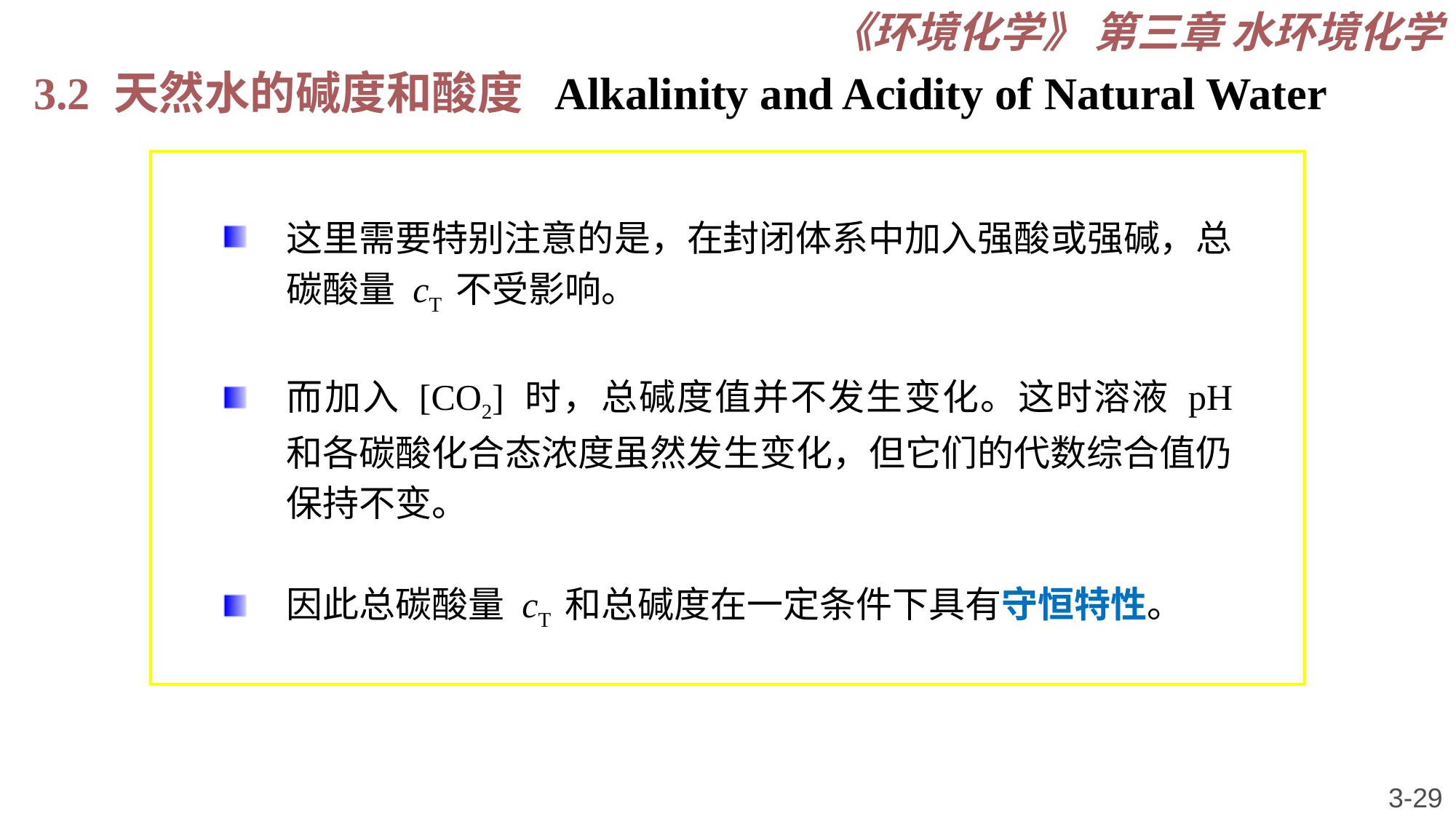

《环境化学》 第三章 水环境化学
3.2 天然水的碱度和酸度  Alkalinity and Acidity of Natural Water

这里需要特别注意的是，在封闭体系中加入强酸或强碱，总碳酸量 cT 不受影响。

而加入 [CO2] 时，总碱度值并不发生变化。这时溶液 pH 和各碳酸化合态浓度虽然发生变化，但它们的代数综合值仍保持不变。

因此总碳酸量 cT 和总碱度在一定条件下具有守恒特性。
3-29